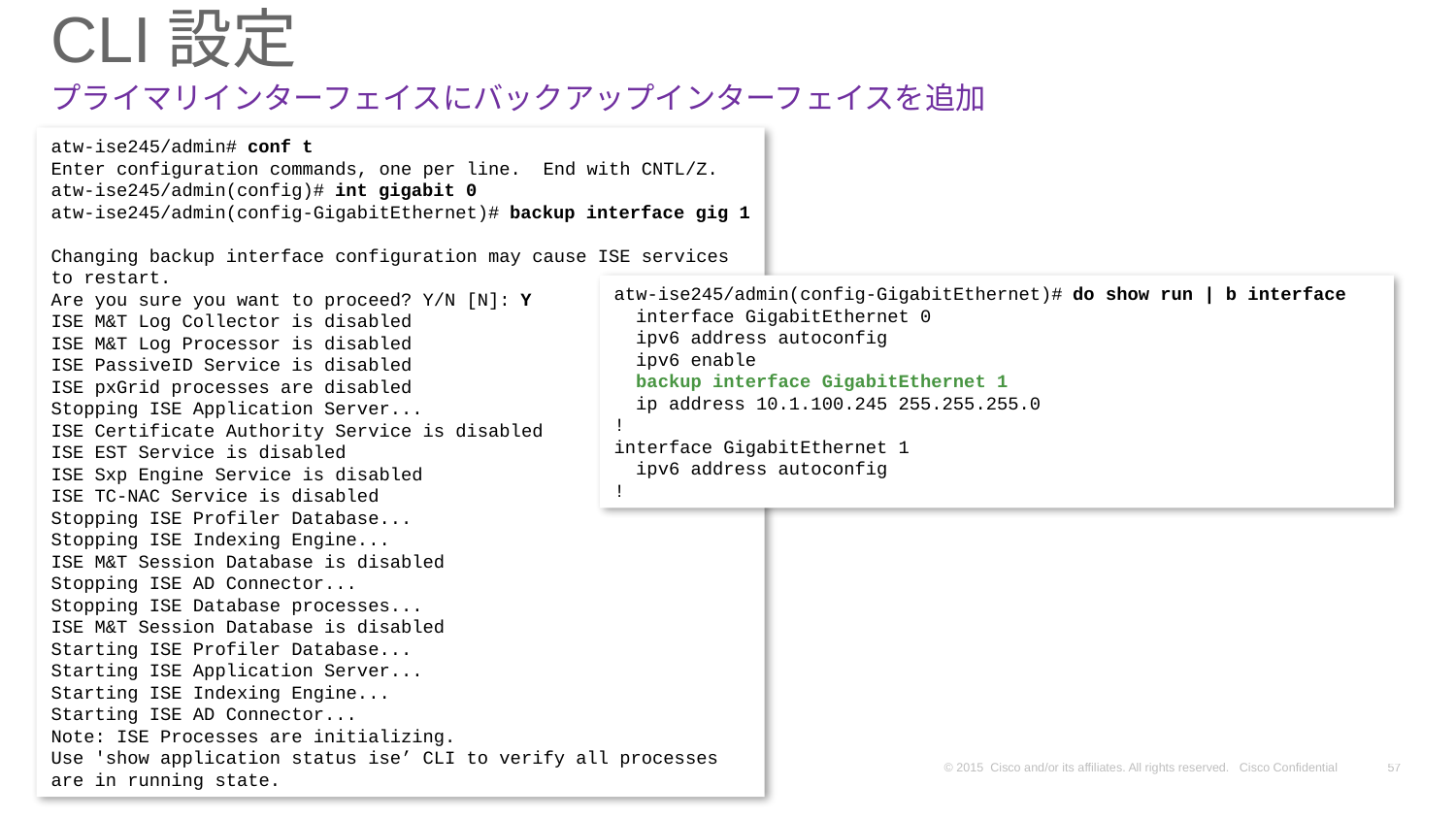

# CLI設定
プライマリインターフェイスにバックアップインターフェイスを追加
atw-ise245/admin# conf t
Enter configuration commands, one per line.  End with CNTL/Z.
atw-ise245/admin(config)# int gigabit 0
atw-ise245/admin(config-GigabitEthernet)# backup interface gig 1

Changing backup interface configuration may cause ISE services to restart.
Are you sure you want to proceed? Y/N [N]: Y
ISE M&T Log Collector is disabled
ISE M&T Log Processor is disabled
ISE PassiveID Service is disabled
ISE pxGrid processes are disabled
Stopping ISE Application Server...
ISE Certificate Authority Service is disabled
ISE EST Service is disabled
ISE Sxp Engine Service is disabled
ISE TC-NAC Service is disabled
Stopping ISE Profiler Database...
Stopping ISE Indexing Engine...
ISE M&T Session Database is disabled
Stopping ISE AD Connector...
Stopping ISE Database processes...
ISE M&T Session Database is disabled
Starting ISE Profiler Database...
Starting ISE Application Server...
Starting ISE Indexing Engine...
Starting ISE AD Connector...
Note: ISE Processes are initializing.
Use 'show application status ise’ CLI to verify all processes are in running state.
atw-ise245/admin(config-GigabitEthernet)# do show run | b interface
  interface GigabitEthernet 0
  ipv6 address autoconfig
  ipv6 enable
  backup interface GigabitEthernet 1
  ip address 10.1.100.245 255.255.255.0
!
interface GigabitEthernet 1
  ipv6 address autoconfig
!